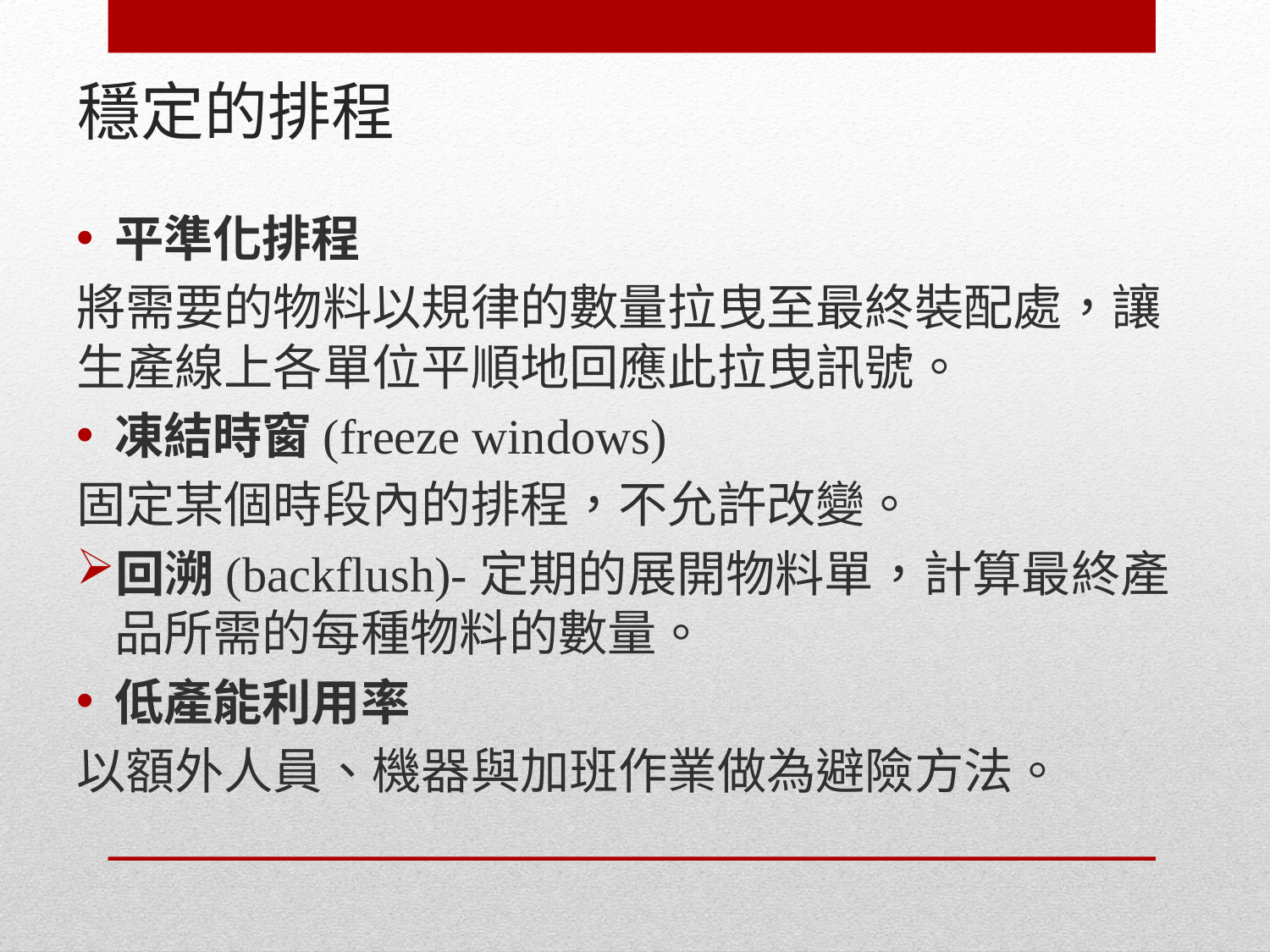

# 穩定的排程
平準化排程
將需要的物料以規律的數量拉曳至最終裝配處，讓生產線上各單位平順地回應此拉曳訊號。
凍結時窗(freeze windows)
固定某個時段內的排程，不允許改變。
回溯(backflush)-定期的展開物料單，計算最終產品所需的每種物料的數量。
低產能利用率
以額外人員、機器與加班作業做為避險方法。